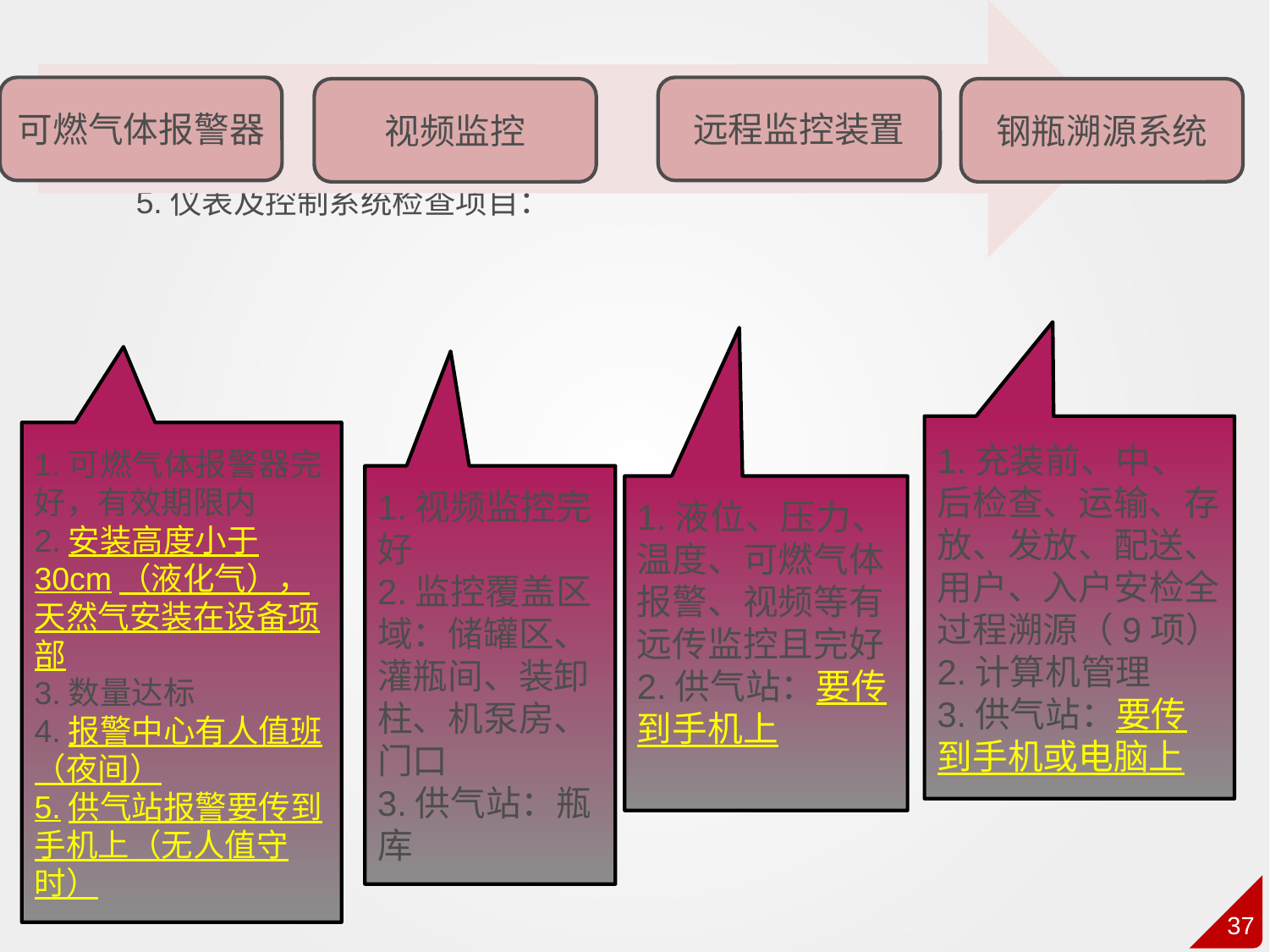

可燃气体报警器
视频监控
远程监控装置
钢瓶溯源系统
5.仪表及控制系统检查项目：

1.充装前、中、后检查、运输、存放、发放、配送、用户、入户安检全过程溯源（9项）
2.计算机管理
3.供气站：要传到手机或电脑上
1.可燃气体报警器完好，有效期限内
2.安装高度小于30cm（液化气），天然气安装在设备项部
3.数量达标
4.报警中心有人值班（夜间）
5.供气站报警要传到手机上（无人值守时）
1.视频监控完好
2.监控覆盖区域：储罐区、灌瓶间、装卸柱、机泵房、门口
3.供气站：瓶库
1.液位、压力、温度、可燃气体报警、视频等有远传监控且完好
2.供气站：要传到手机上